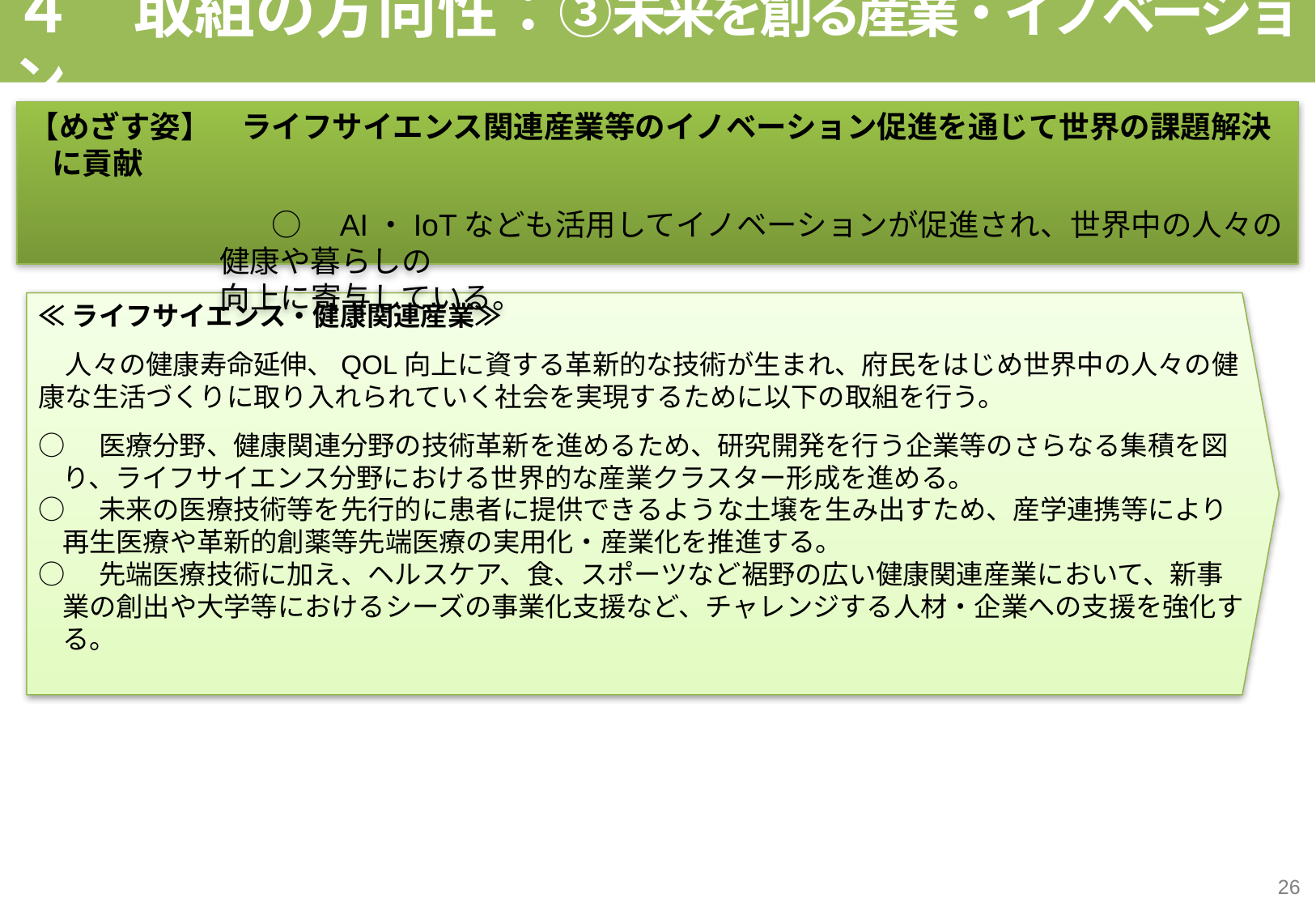

# ４　取組の方向性：③未来を創る産業・イノベーション
【めざす姿】　ライフサイエンス関連産業等のイノベーション促進を通じて世界の課題解決に貢献

　　　　　　　　○　AI・IoTなども活用してイノベーションが促進され、世界中の人々の健康や暮らしの
向上に寄与している。
≪ライフサイエンス・健康関連産業≫

　人々の健康寿命延伸、QOL向上に資する革新的な技術が生まれ、府民をはじめ世界中の人々の健康な生活づくりに取り入れられていく社会を実現するために以下の取組を行う。

○　医療分野、健康関連分野の技術革新を進めるため、研究開発を行う企業等のさらなる集積を図り、ライフサイエンス分野における世界的な産業クラスター形成を進める。
○　未来の医療技術等を先行的に患者に提供できるような土壌を生み出すため、産学連携等により再生医療や革新的創薬等先端医療の実用化・産業化を推進する。
○　先端医療技術に加え、ヘルスケア、食、スポーツなど裾野の広い健康関連産業において、新事業の創出や大学等におけるシーズの事業化支援など、チャレンジする人材・企業への支援を強化する。
26